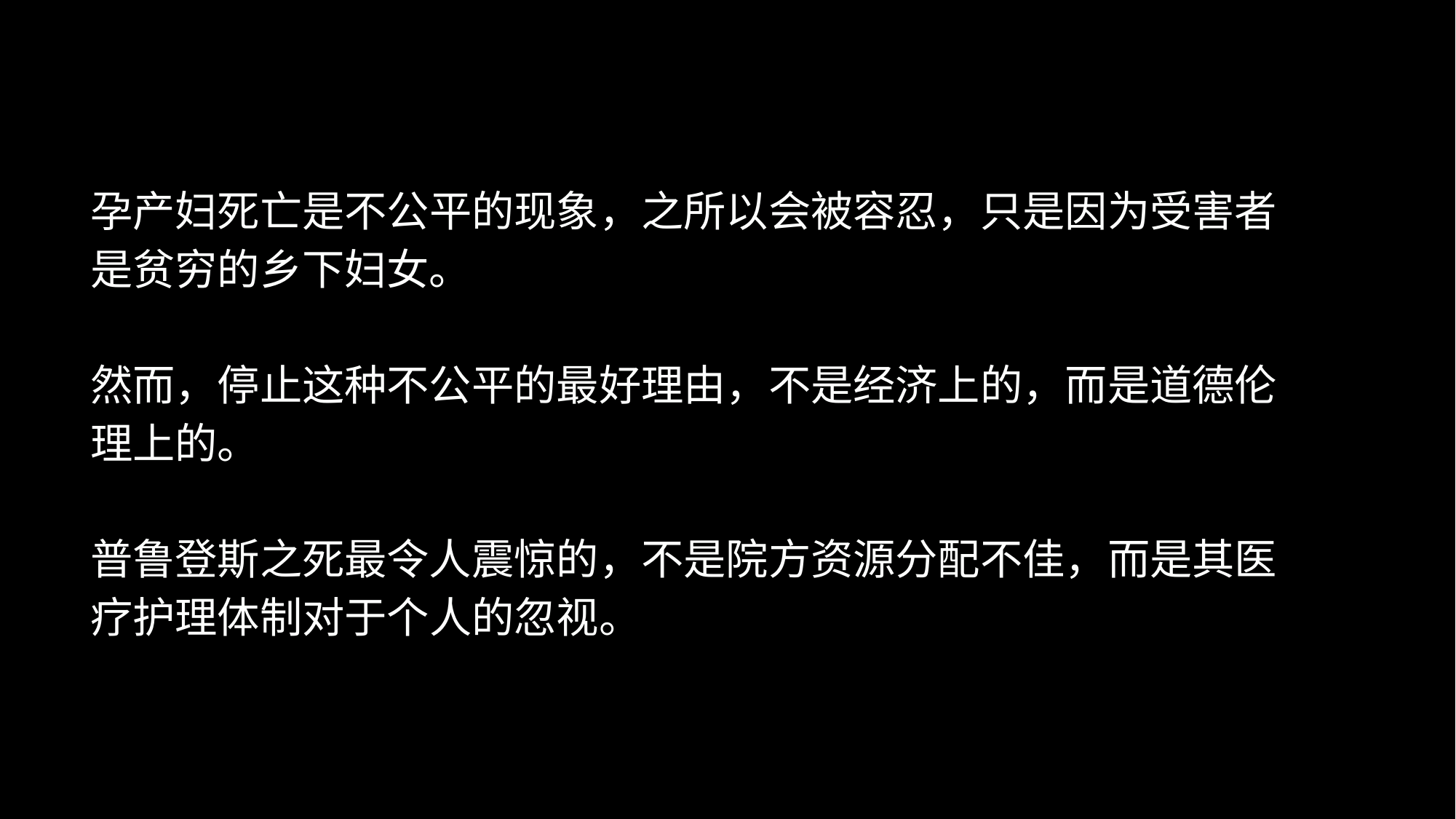

#
孕产妇死亡是不公平的现象，之所以会被容忍，只是因为受害者是贫穷的乡下妇女。

然而，停止这种不公平的最好理由，不是经济上的，而是道德伦理上的。

普鲁登斯之死最令人震惊的，不是院方资源分配不佳，而是其医疗护理体制对于个人的忽视。